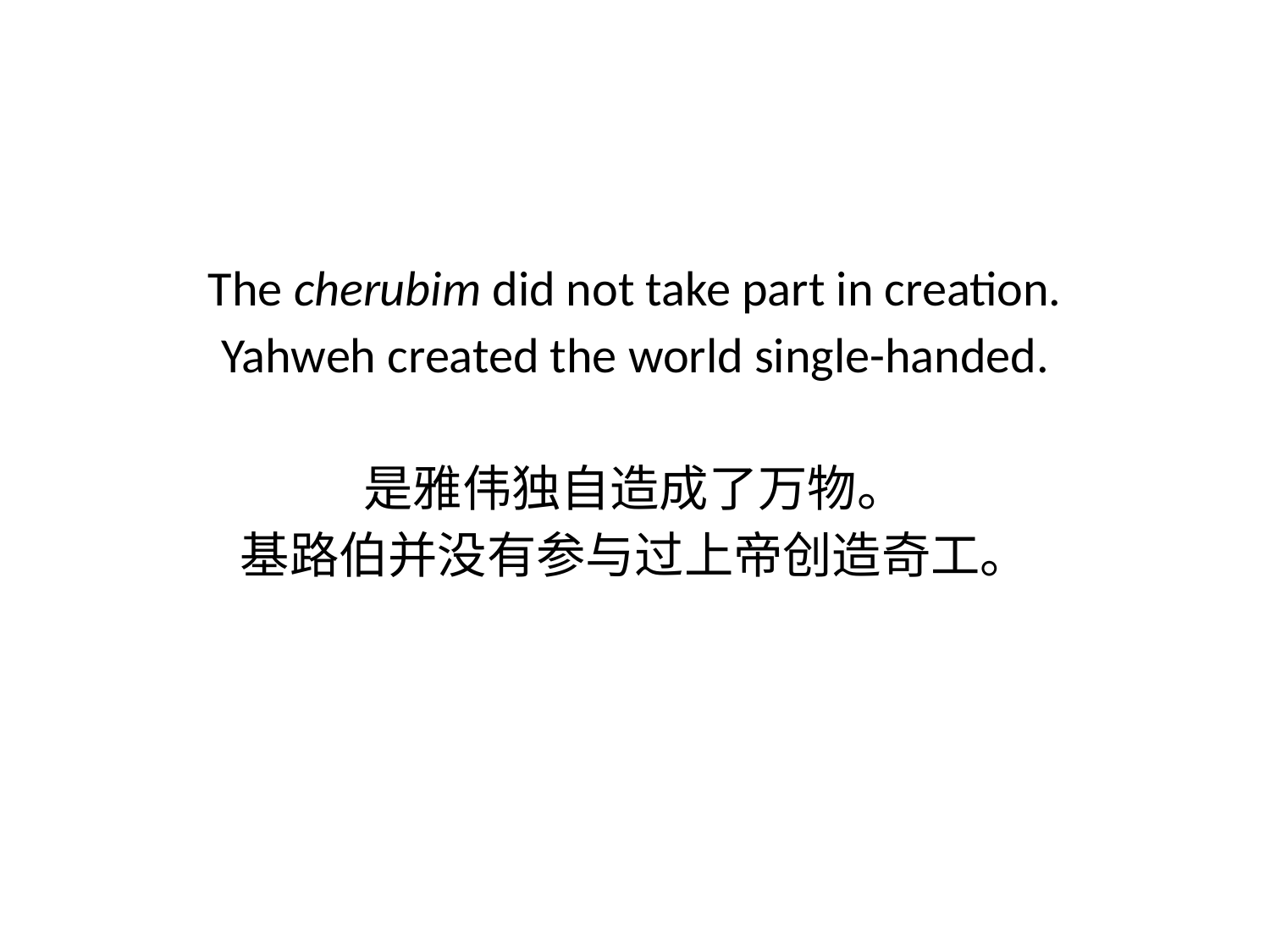

# The cherubim did not take part in creation. Yahweh created the world single-handed. 是雅伟独自造成了万物。 基路伯并没有参与过上帝创造奇工。